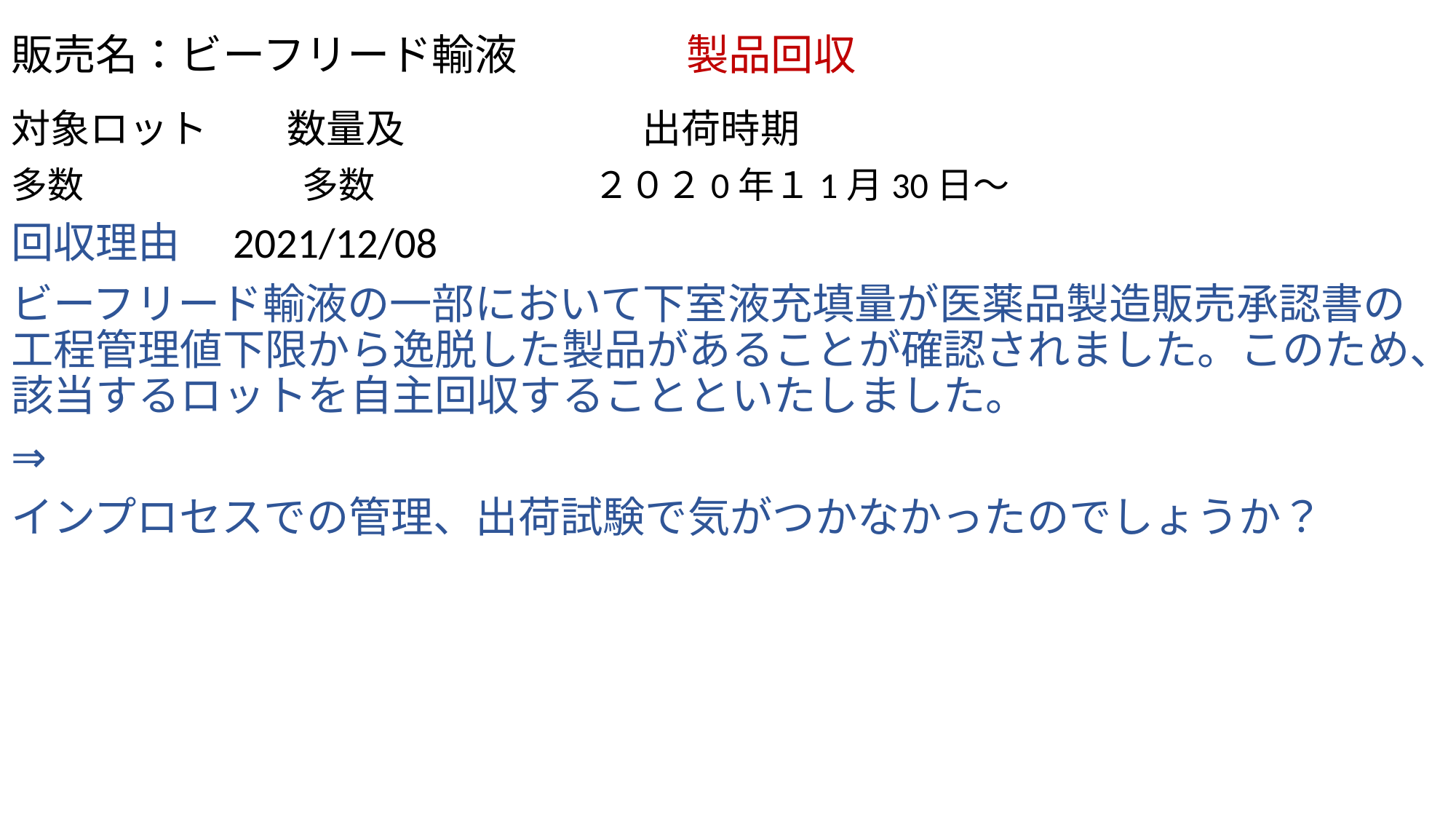

# 販売名：ビーフリード輸液　　　　製品回収
対象ロット　　数量及　　　　　　出荷時期
多数　　　　　　多数　　　　　　２０２0年１1月30日～
回収理由　2021/12/08
ビーフリード輸液の一部において下室液充填量が医薬品製造販売承認書の工程管理値下限から逸脱した製品があることが確認されました。このため、該当するロットを自主回収することといたしました。
⇒
インプロセスでの管理、出荷試験で気がつかなかったのでしょうか？